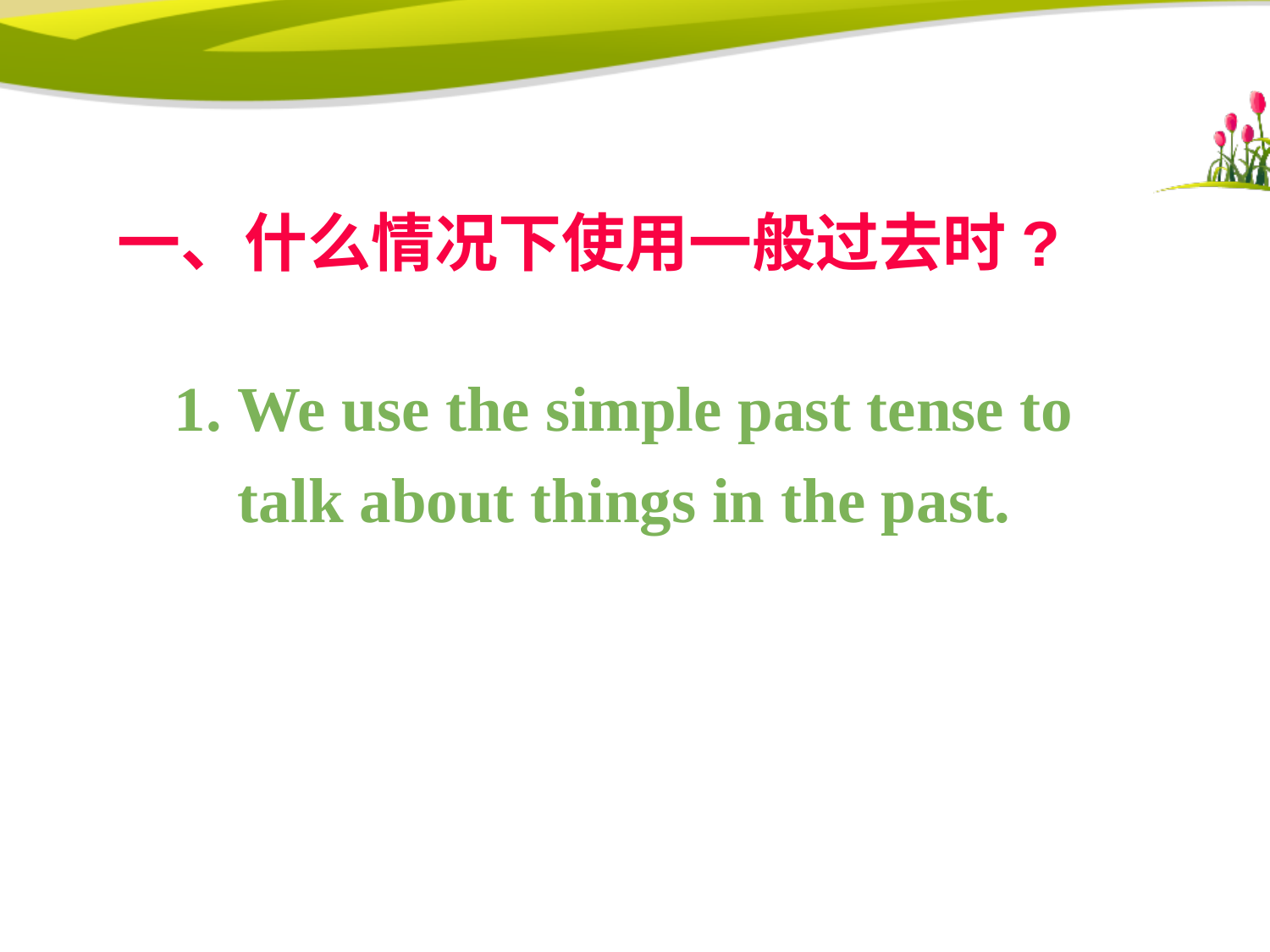

一、什么情况下使用一般过去时?
We use the simple past tense to talk about things in the past.